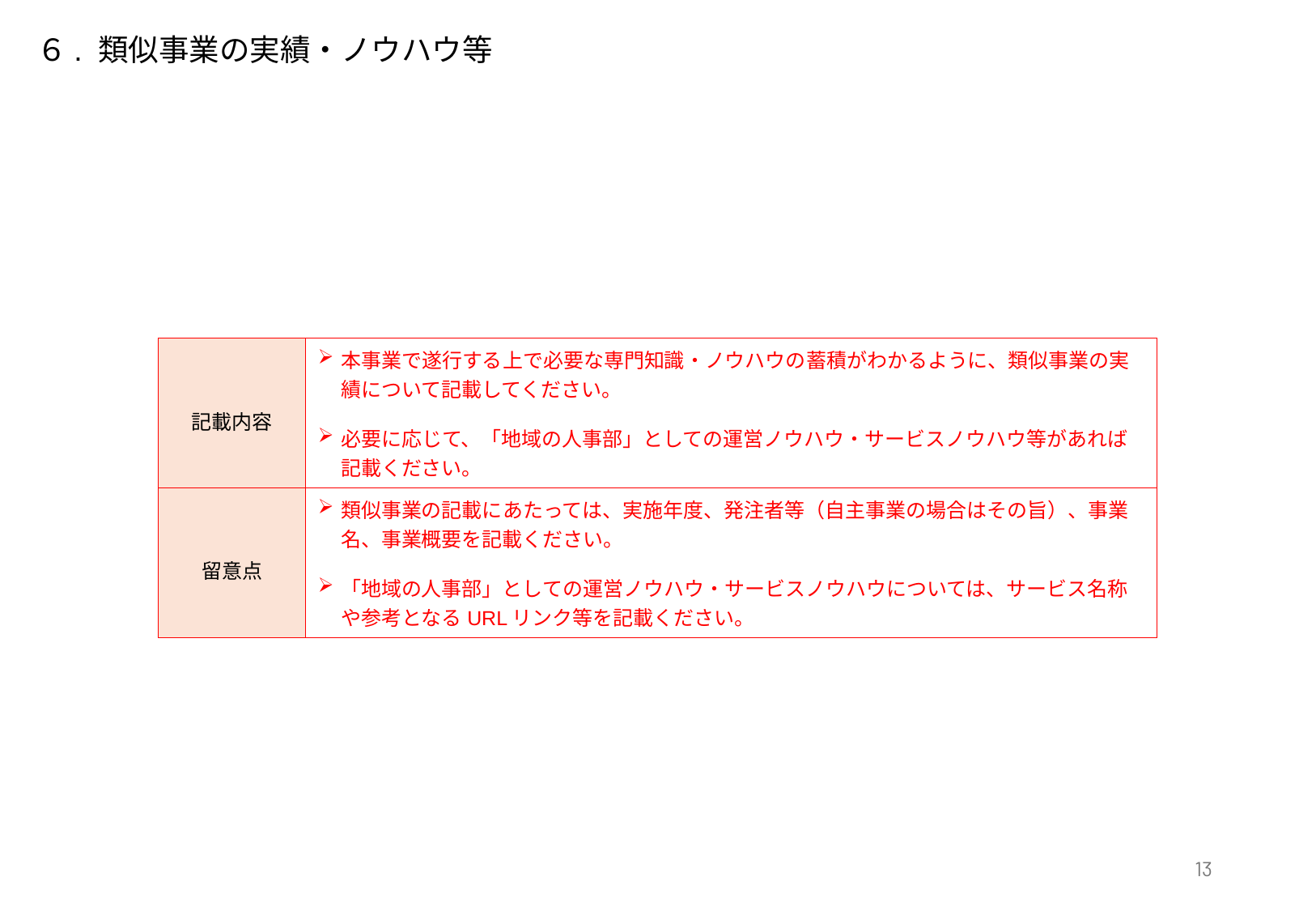

６. 類似事業の実績・ノウハウ等

| 記載内容 | 本事業で遂行する上で必要な専門知識・ノウハウの蓄積がわかるように、類似事業の実績について記載してください。 必要に応じて、「地域の人事部」としての運営ノウハウ・サービスノウハウ等があれば記載ください。 |
| --- | --- |
| 留意点 | 類似事業の記載にあたっては、実施年度、発注者等（自主事業の場合はその旨）、事業名、事業概要を記載ください。 「地域の人事部」としての運営ノウハウ・サービスノウハウについては、サービス名称や参考となるURLリンク等を記載ください。 |
13